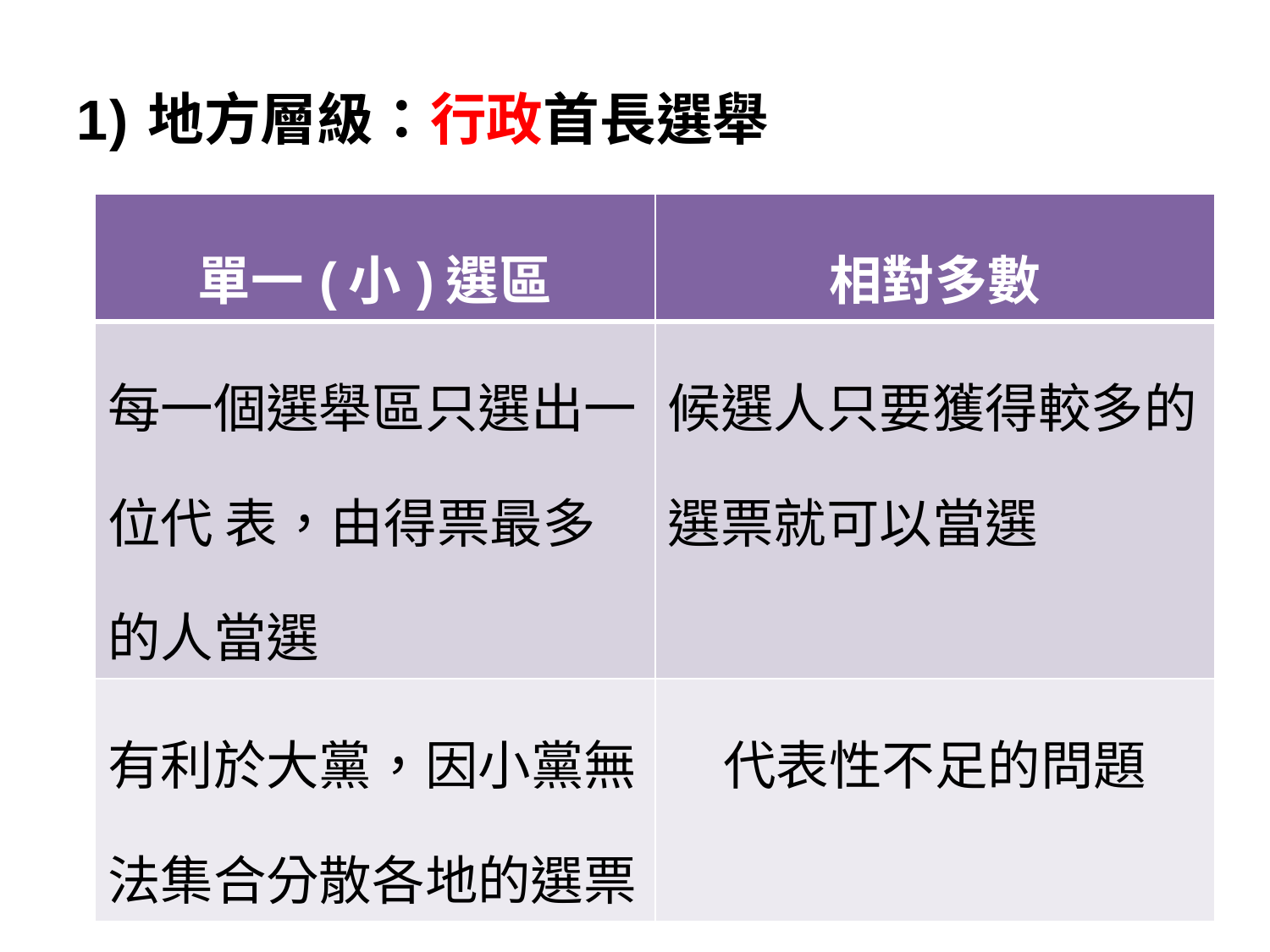

# 地方層級：行政首長選舉
| 單一(小)選區 | 相對多數 |
| --- | --- |
| 每一個選舉區只選出一位代 表，由得票最多的人當選 | 候選人只要獲得較多的選票就可以當選 |
| 有利於大黨，因小黨無法集合分散各地的選票 | 代表性不足的問題 |